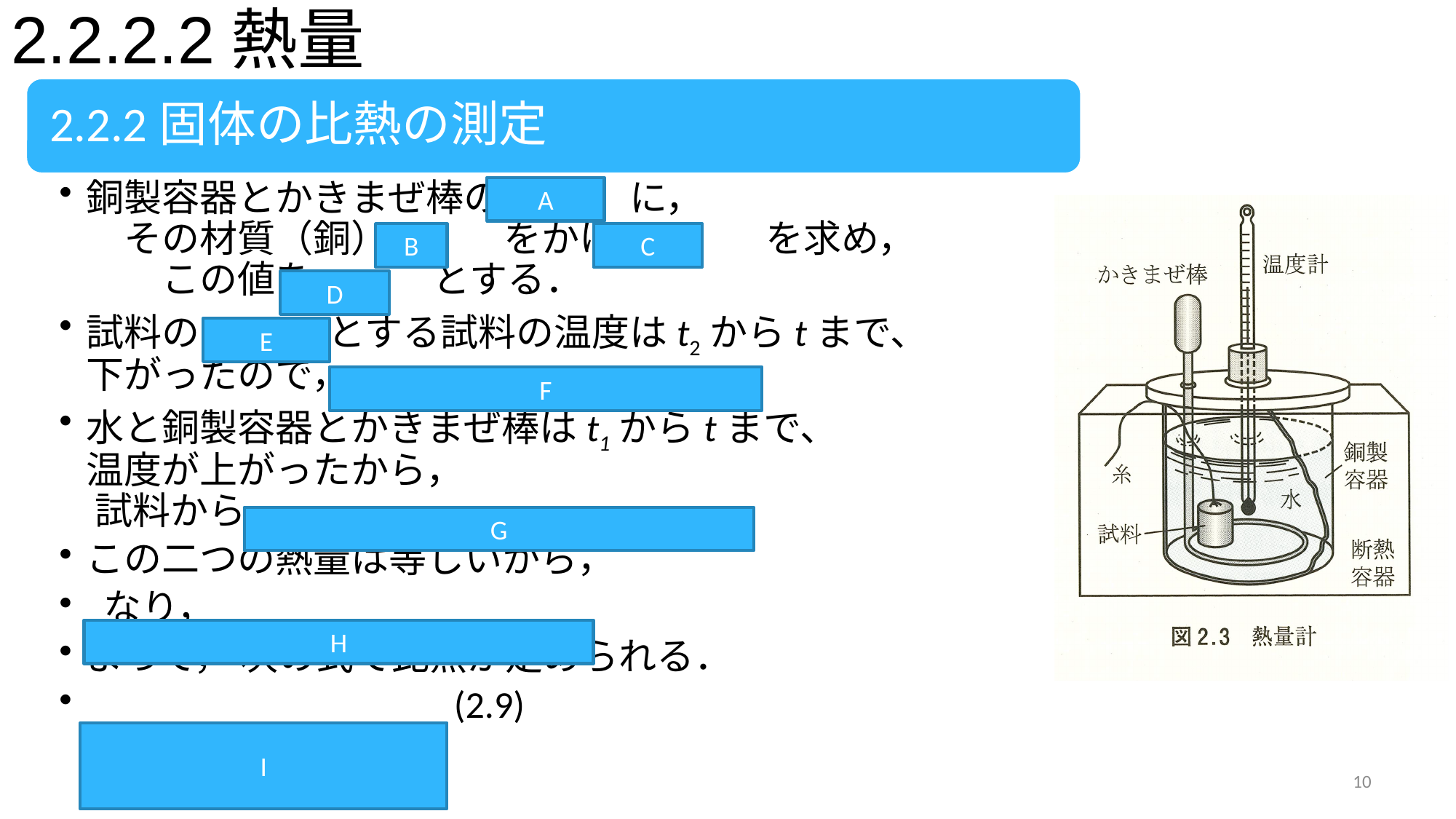

# 2.2.2.2熱量
2.2.2固体の比熱の測定
銅製容器とかきまぜ棒の               に，
　その材質（銅）の         をかけて             を求め，
　　この値を              とする．
試料の               とする試料の温度はt2からtまで、
下がったので，．
水と銅製容器とかきまぜ棒はt1からtまで、
温度が上がったから，
 試料から．
この二つの熱量は等しいから，
 なり，
よって， 次の式で比熱が定められる．
                                           (2.9)
A

B
C
D
E
F
G
H
I
10